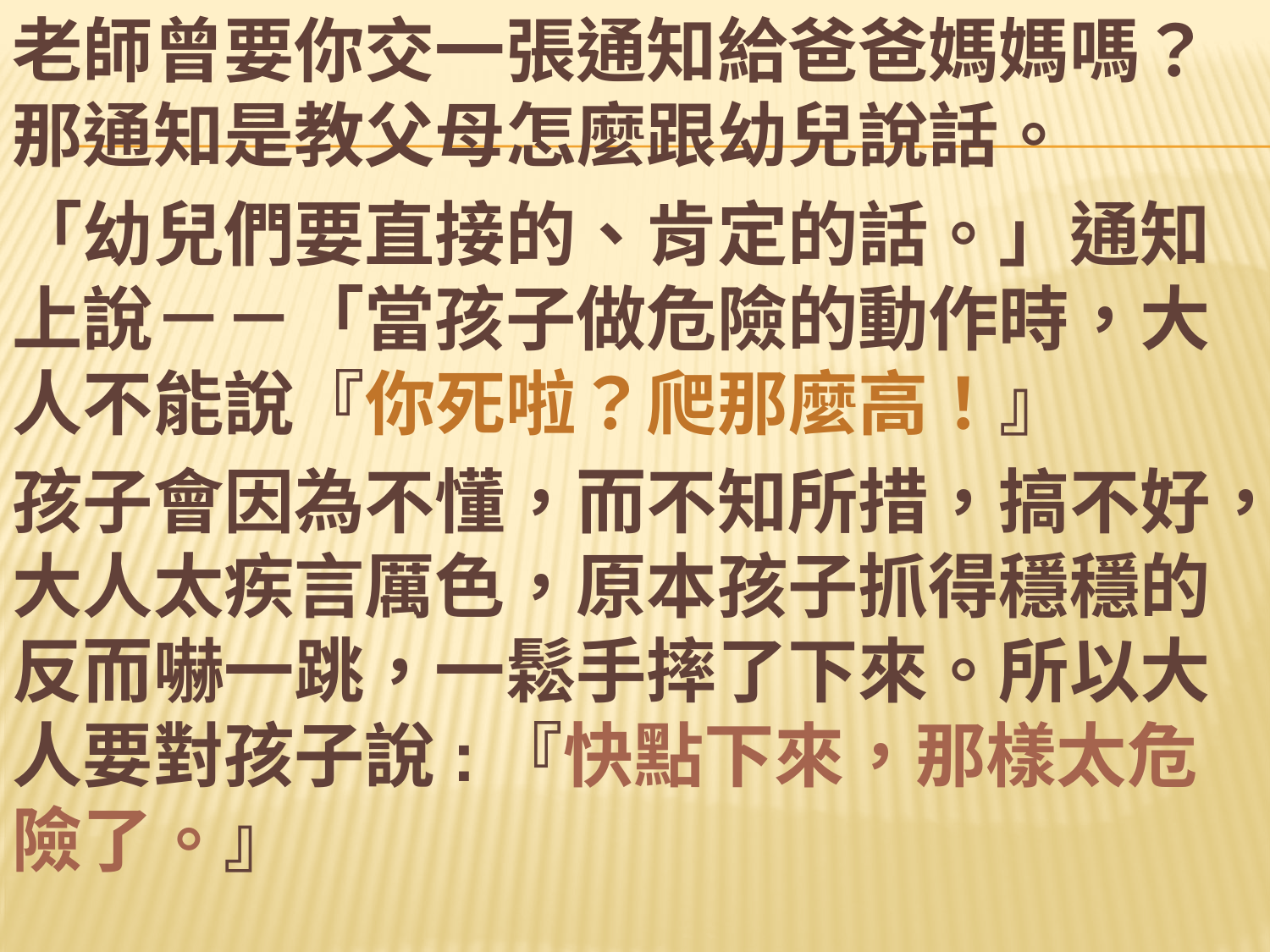

老師曾要你交一張通知給爸爸媽媽嗎？那通知是教父母怎麼跟幼兒說話。
「幼兒們要直接的、肯定的話。」通知上說－－「當孩子做危險的動作時，大人不能說『你死啦？爬那麼高！』
孩子會因為不懂，而不知所措，搞不好，大人太疾言厲色，原本孩子抓得穩穩的反而嚇一跳，一鬆手摔了下來。所以大人要對孩子說:『快點下來，那樣太危險了。』